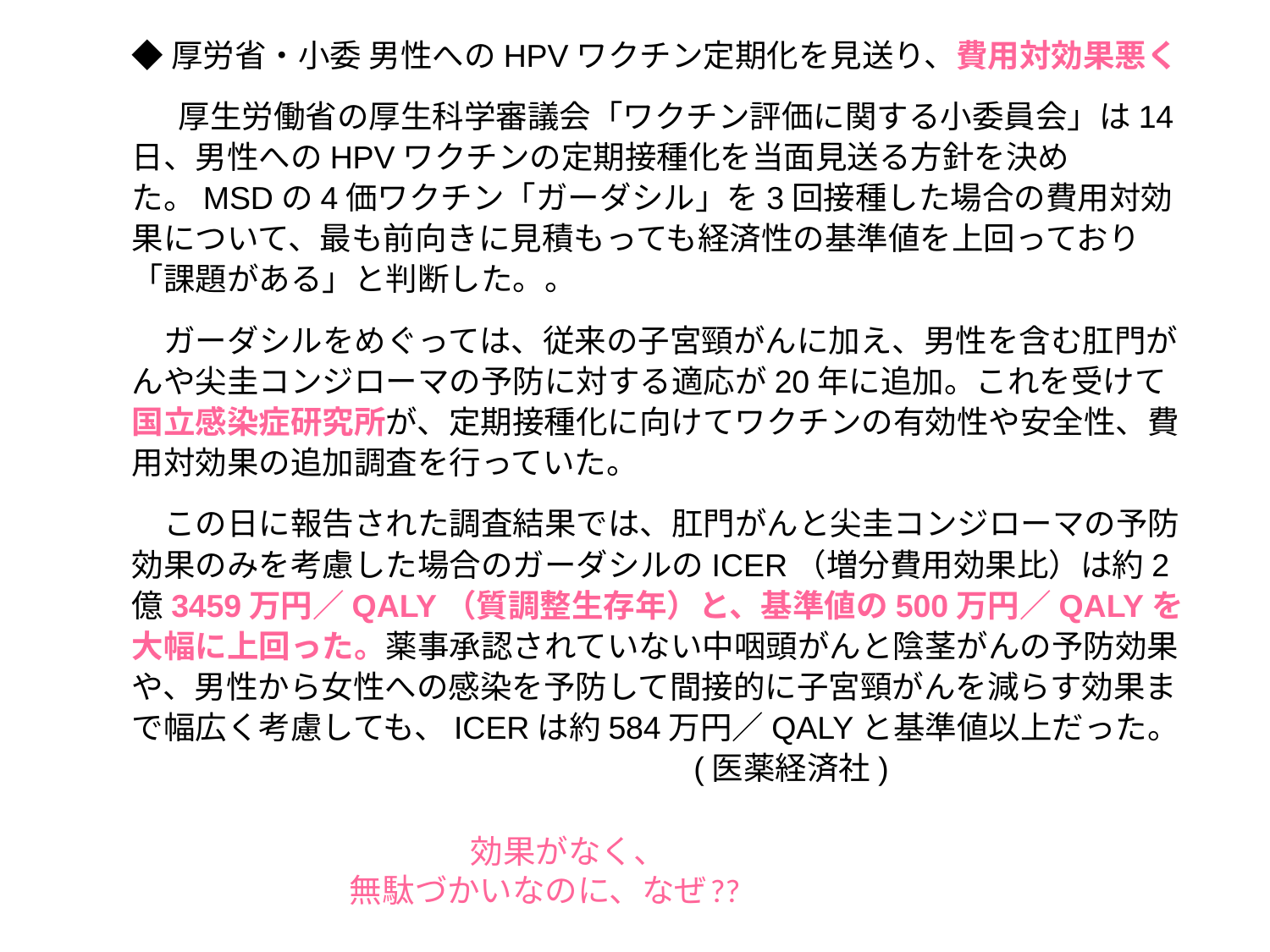

◆厚労省・小委 男性へのHPVワクチン定期化を見送り、費用対効果悪く
 　厚生労働省の厚生科学審議会「ワクチン評価に関する小委員会」は14日、男性へのHPVワクチンの定期接種化を当面見送る方針を決めた。MSDの4価ワクチン「ガーダシル」を3回接種した場合の費用対効果について、最も前向きに見積もっても経済性の基準値を上回っており「課題がある」と判断した。。
　ガーダシルをめぐっては、従来の子宮頸がんに加え、男性を含む肛門がんや尖圭コンジローマの予防に対する適応が20年に追加。これを受けて国立感染症研究所が、定期接種化に向けてワクチンの有効性や安全性、費用対効果の追加調査を行っていた。
　この日に報告された調査結果では、肛門がんと尖圭コンジローマの予防効果のみを考慮した場合のガーダシルのICER（増分費用効果比）は約2億3459万円／QALY（質調整生存年）と、基準値の500万円／QALYを大幅に上回った。薬事承認されていない中咽頭がんと陰茎がんの予防効果や、男性から女性への感染を予防して間接的に子宮頸がんを減らす効果まで幅広く考慮しても、ICERは約584万円／QALYと基準値以上だった。
                                                                             (医薬経済社)

# 効果がなく、 無駄づかいなのに、なぜ??